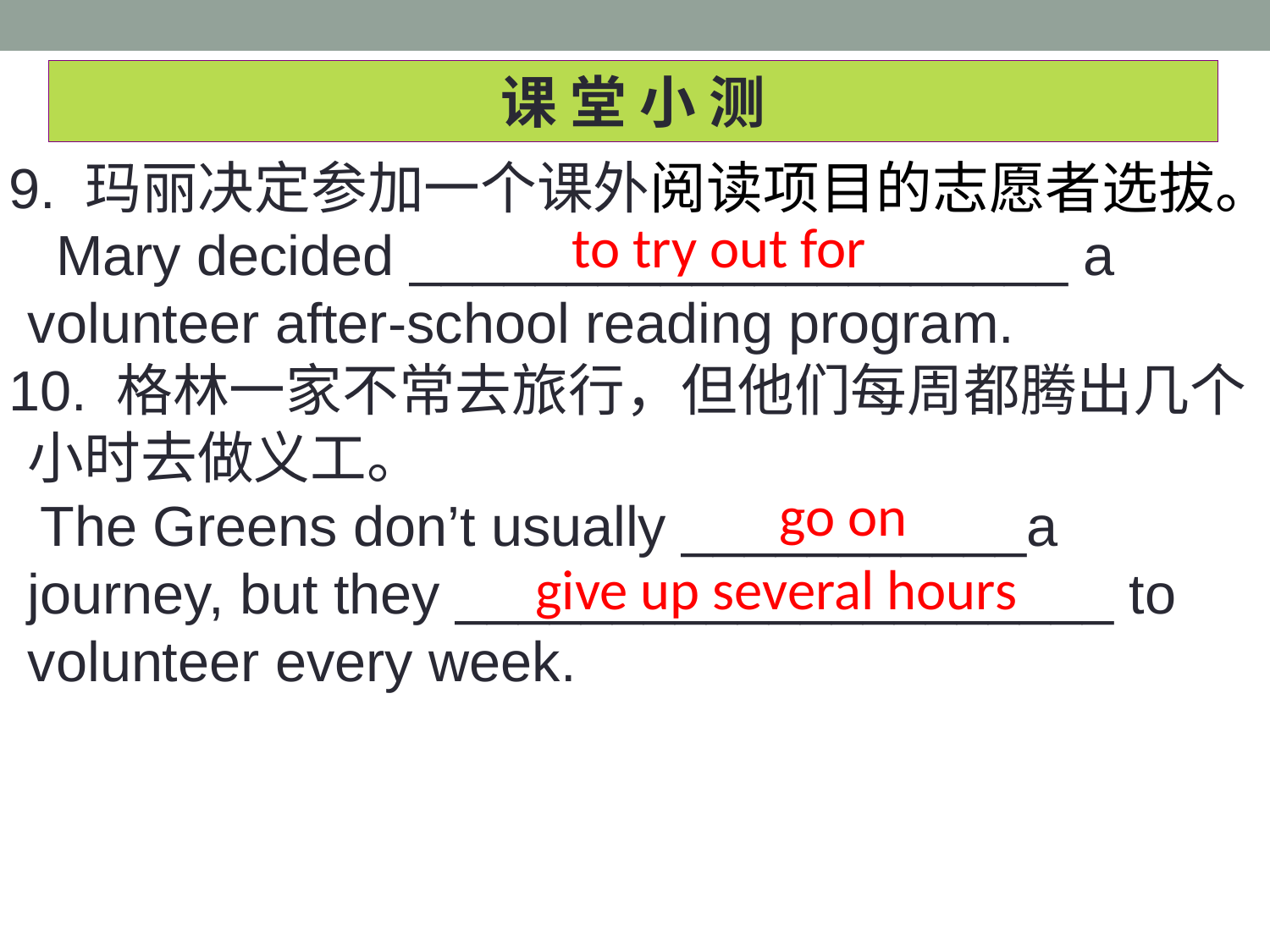

课 堂 小 测
9. 玛丽决定参加一个课外阅读项目的志愿者选拔。
   Mary decided _____________________ a volunteer after-school reading program.
10. 格林一家不常去旅行，但他们每周都腾出几个小时去做义工。
  The Greens don’t usually ___________a journey, but they _____________________ to volunteer every week.
to try out for
go on
give up several hours